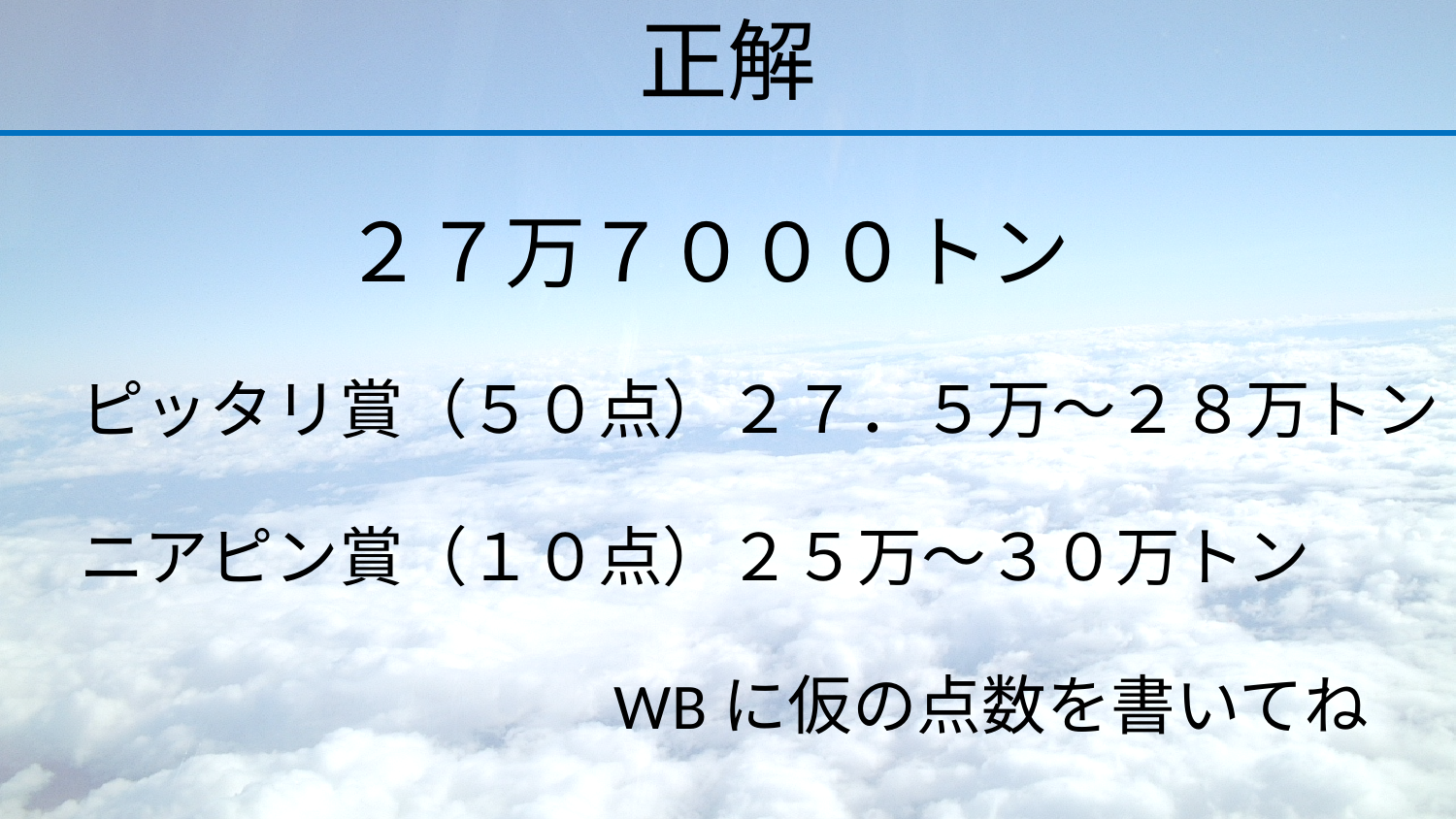

# 正解
２７万７０００トン
ピッタリ賞（５０点）２７．５万～２８万トン
ニアピン賞（１０点）２５万～３０万トン
WBに仮の点数を書いてね